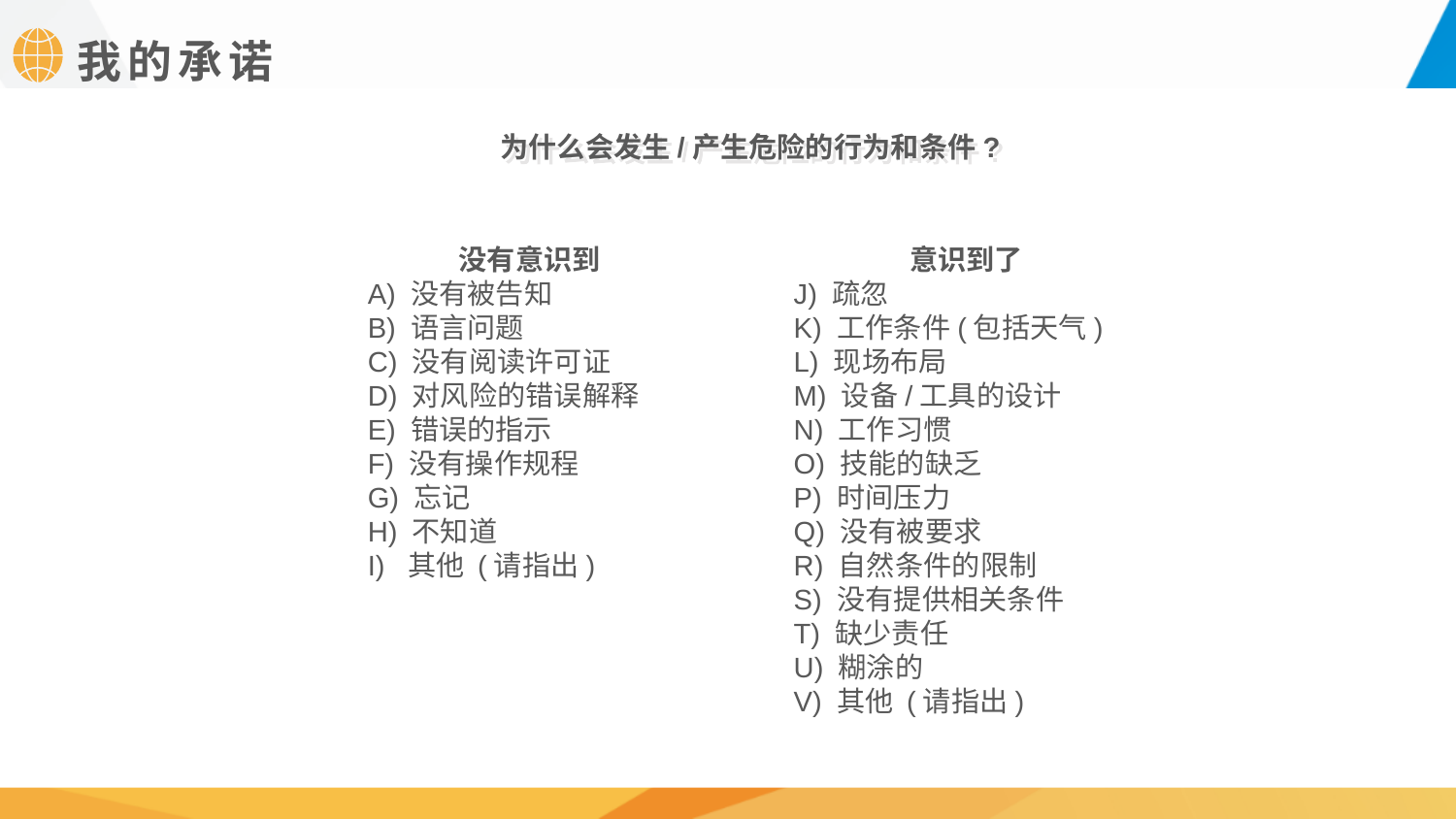

我的承诺

为什么会发生/产生危险的行为和条件?

意识到了
J) 疏忽
K) 工作条件(包括天气)
L) 现场布局
M) 设备/工具的设计
N) 工作习惯
O) 技能的缺乏
P) 时间压力
Q) 没有被要求
R) 自然条件的限制
S) 没有提供相关条件
T) 缺少责任
U) 糊涂的
V) 其他 (请指出)
没有意识到
A) 没有被告知
B) 语言问题
C) 没有阅读许可证
D) 对风险的错误解释
E) 错误的指示
F) 没有操作规程
G) 忘记
H) 不知道
I)  其他 (请指出)